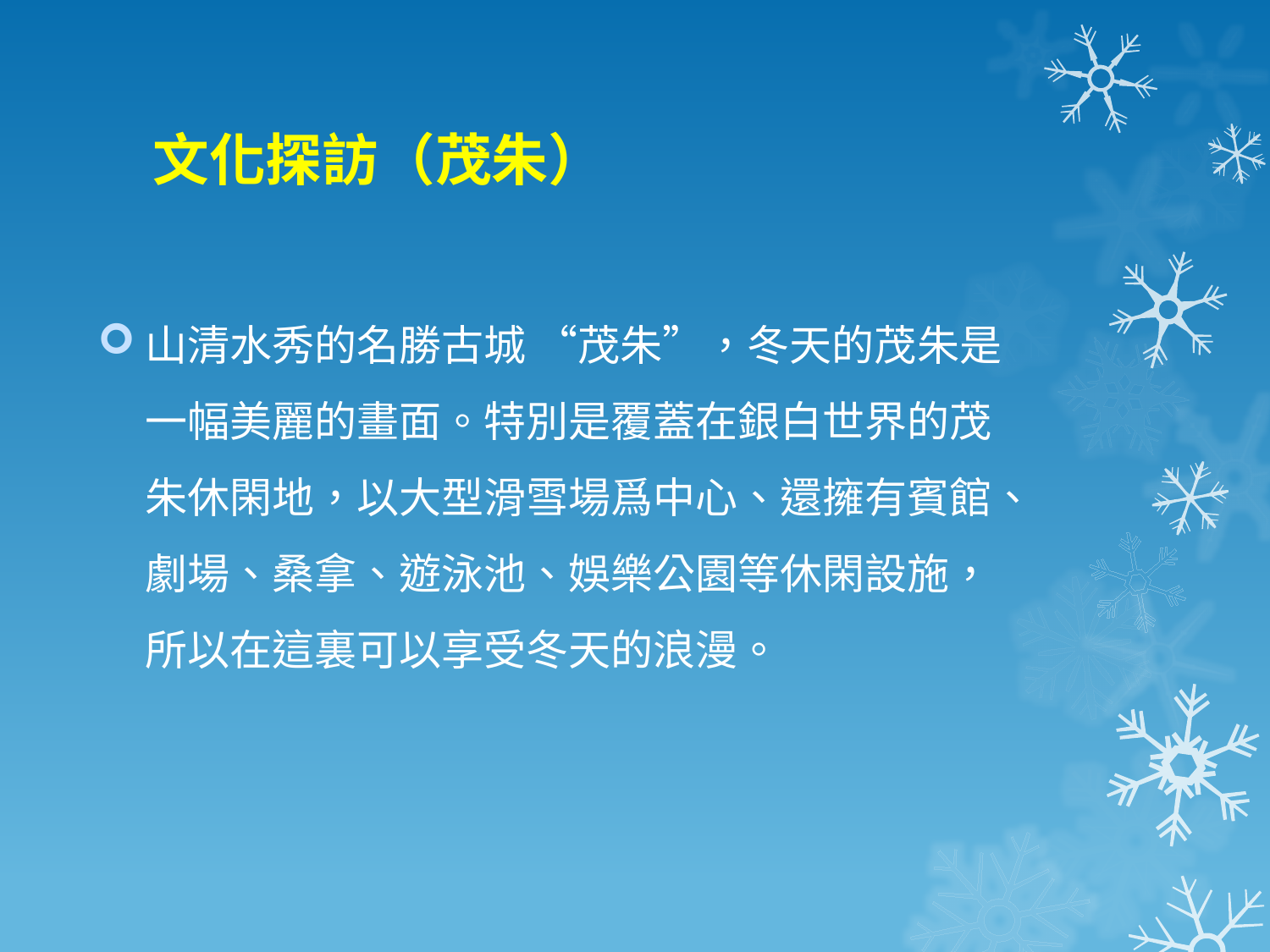

# 文化探訪（茂朱）
山清水秀的名勝古城 “茂朱”，冬天的茂朱是一幅美麗的畫面。特別是覆蓋在銀白世界的茂朱休閑地，以大型滑雪場爲中心、還擁有賓館、劇場、桑拿、遊泳池、娛樂公園等休閑設施，所以在這裏可以享受冬天的浪漫。